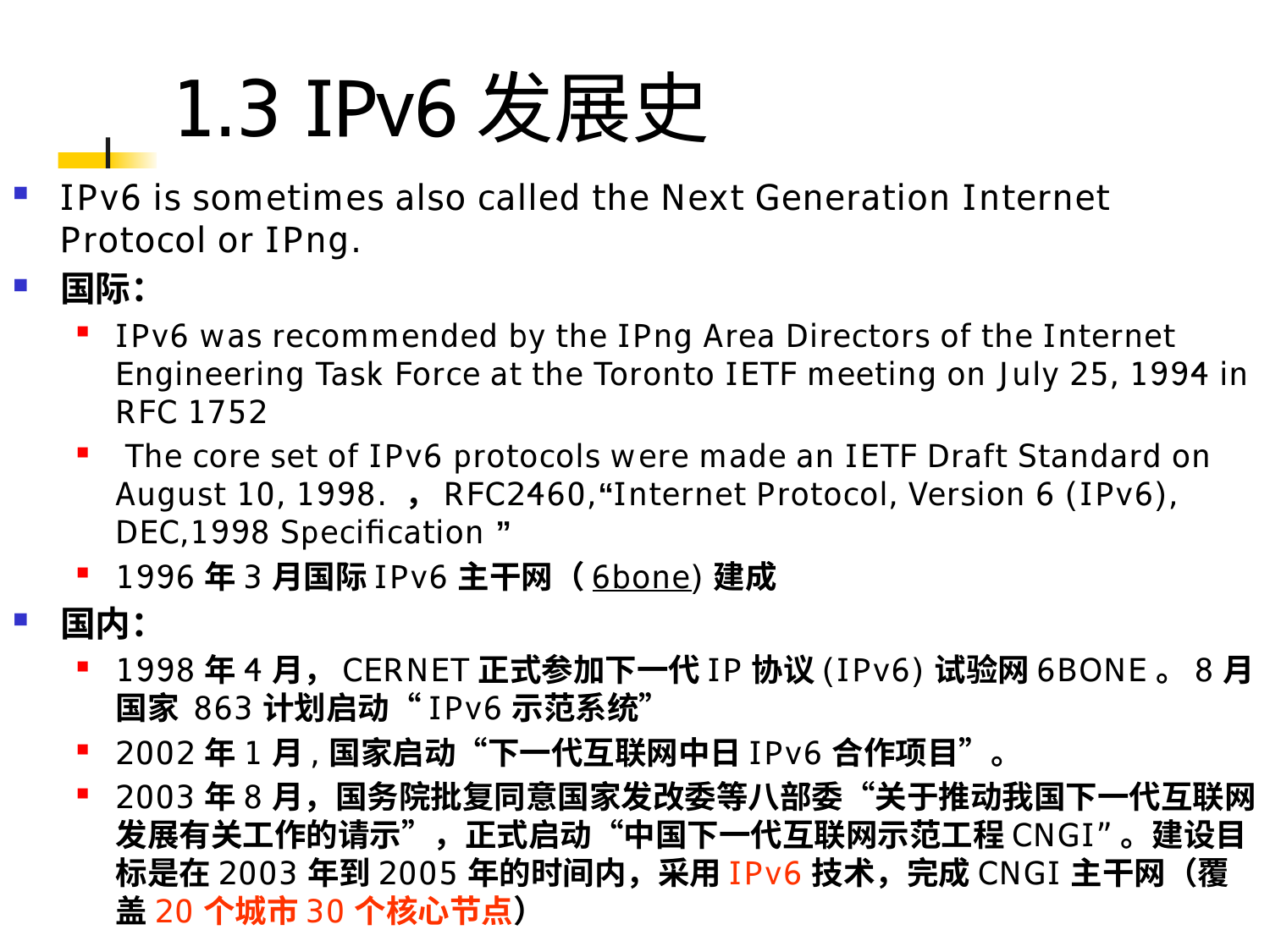

# 1.3 IPv6发展史
IPv6 is sometimes also called the Next Generation Internet Protocol or IPng.
国际：
IPv6 was recommended by the IPng Area Directors of the Internet Engineering Task Force at the Toronto IETF meeting on July 25, 1994 in RFC 1752
 The core set of IPv6 protocols were made an IETF Draft Standard on August 10, 1998. ，RFC2460,“Internet Protocol, Version 6 (IPv6), DEC,1998 Specification ”
1996年3月国际IPv6主干网（6bone)建成
国内：
1998年4月，CERNET正式参加下一代IP协议(IPv6)试验网6BONE。8月国家 863计划启动“IPv6示范系统”
2002年1月,国家启动“下一代互联网中日IPv6合作项目”。
2003年8月，国务院批复同意国家发改委等八部委“关于推动我国下一代互联网发展有关工作的请示”，正式启动“中国下一代互联网示范工程CNGI”。建设目标是在2003年到2005年的时间内，采用IPv6技术，完成CNGI主干网（覆盖20个城市30个核心节点）
20